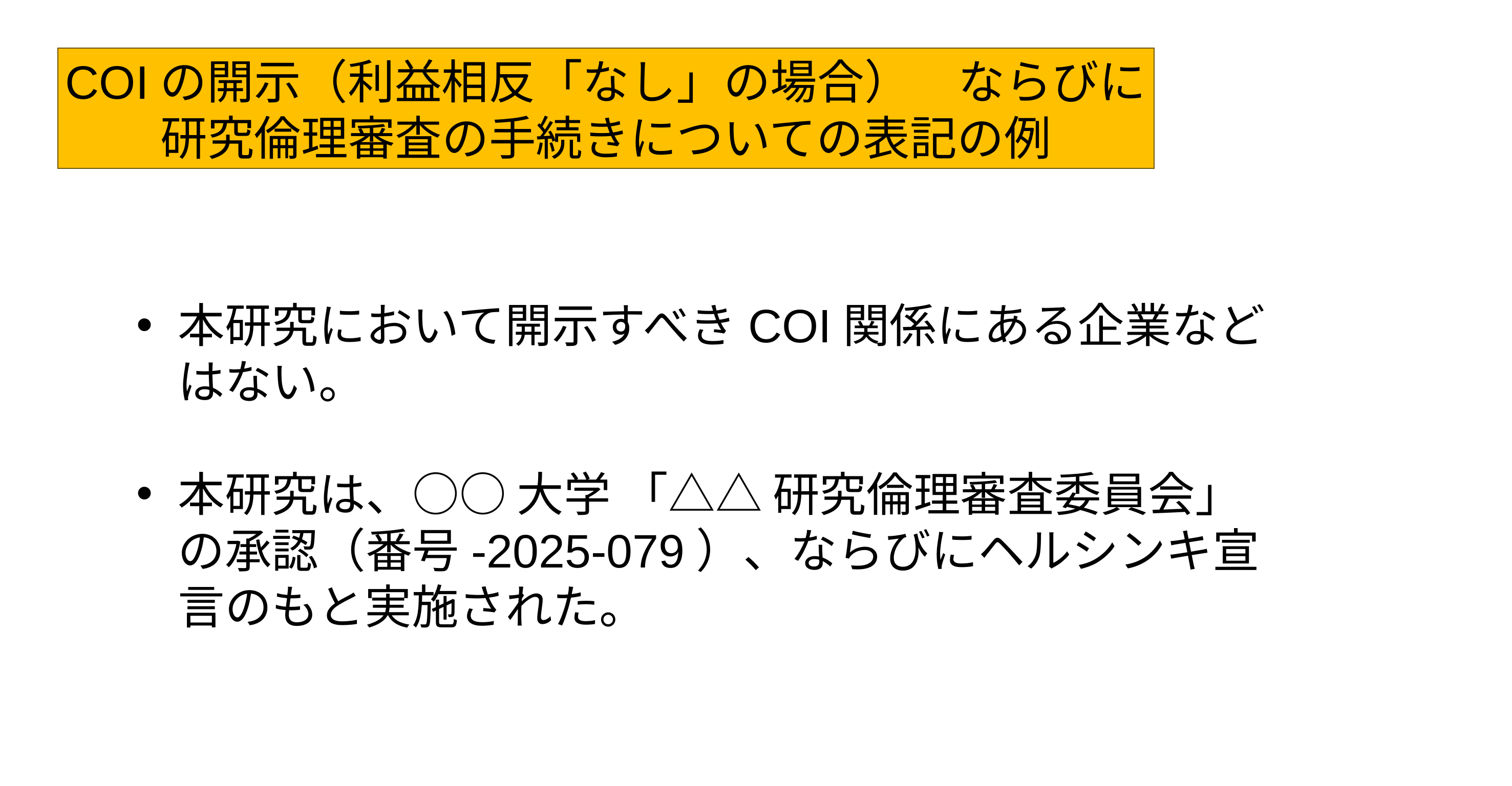

COIの開示（利益相反「なし」の場合）　ならびに
研究倫理審査の手続きについての表記の例
本研究において開示すべきCOI関係にある企業などはない。

本研究は、○○ 大学 「△△ 研究倫理審査委員会」の承認（番号-2025-079）、ならびにヘルシンキ宣言のもと実施された。